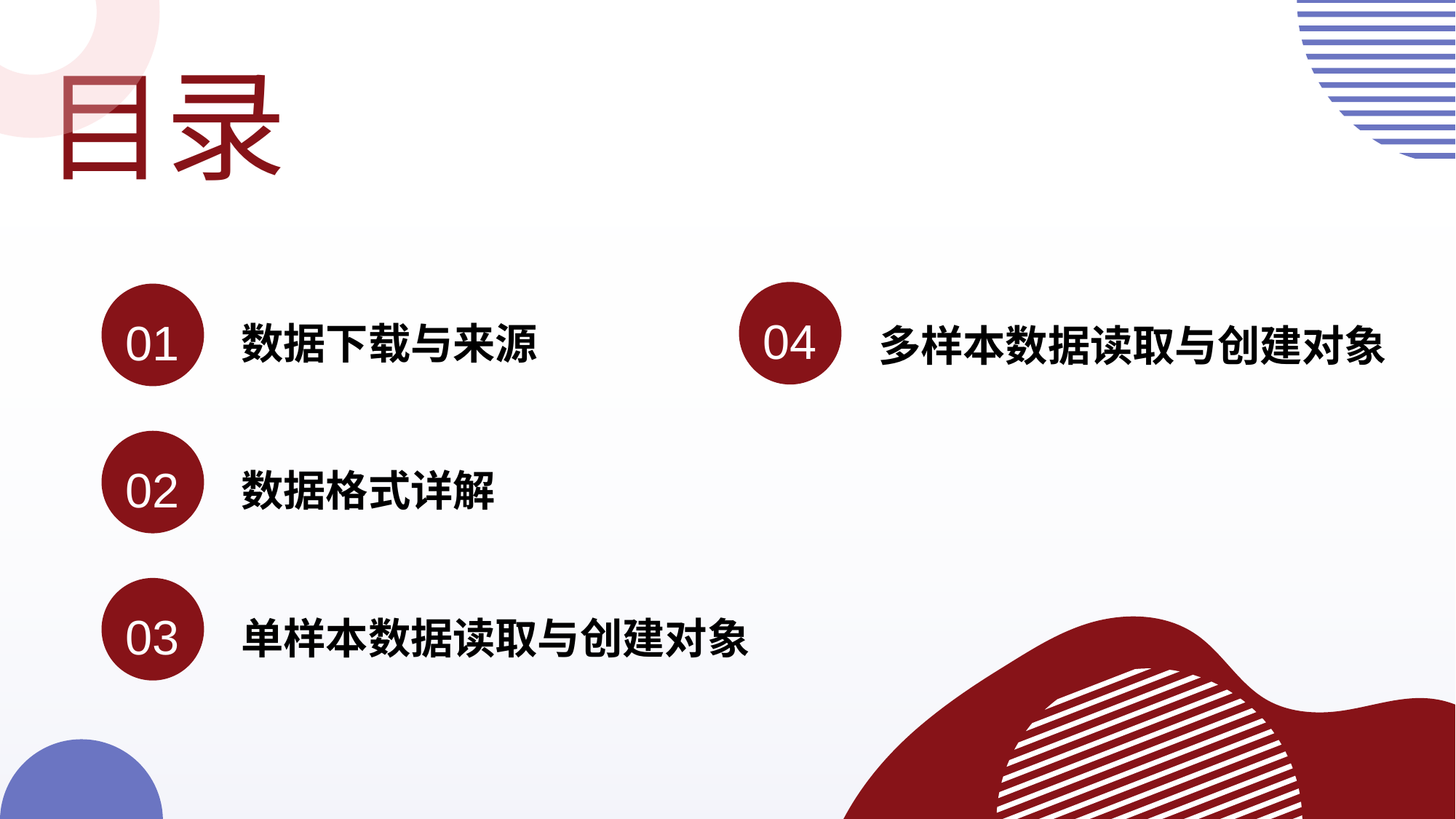

目录

多样本数据读取与创建对象

数据下载与来源
04
01

数据格式详解
02

单样本数据读取与创建对象
03